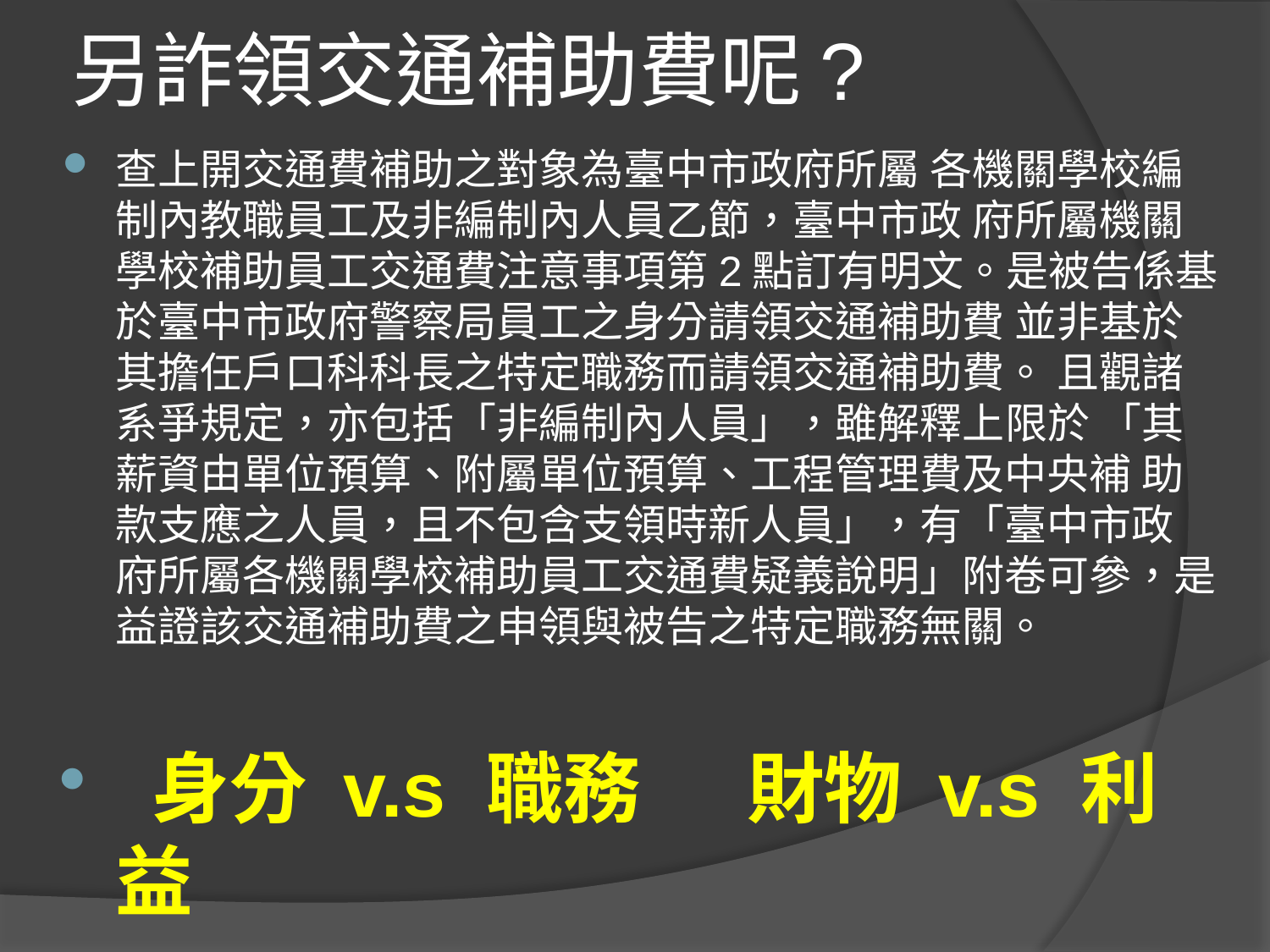

# 另詐領交通補助費呢?
查上開交通費補助之對象為臺中市政府所屬 各機關學校編制內教職員工及非編制內人員乙節，臺中市政 府所屬機關學校補助員工交通費注意事項第2點訂有明文。是被告係基於臺中市政府警察局員工之身分請領交通補助費 並非基於其擔任戶口科科長之特定職務而請領交通補助費。 且觀諸系爭規定，亦包括「非編制內人員」，雖解釋上限於 「其薪資由單位預算、附屬單位預算、工程管理費及中央補 助款支應之人員，且不包含支領時新人員」，有「臺中市政 府所屬各機關學校補助員工交通費疑義說明」附卷可參，是 益證該交通補助費之申領與被告之特定職務無關。

 身分 v.s 職務      財物 v.s 利益